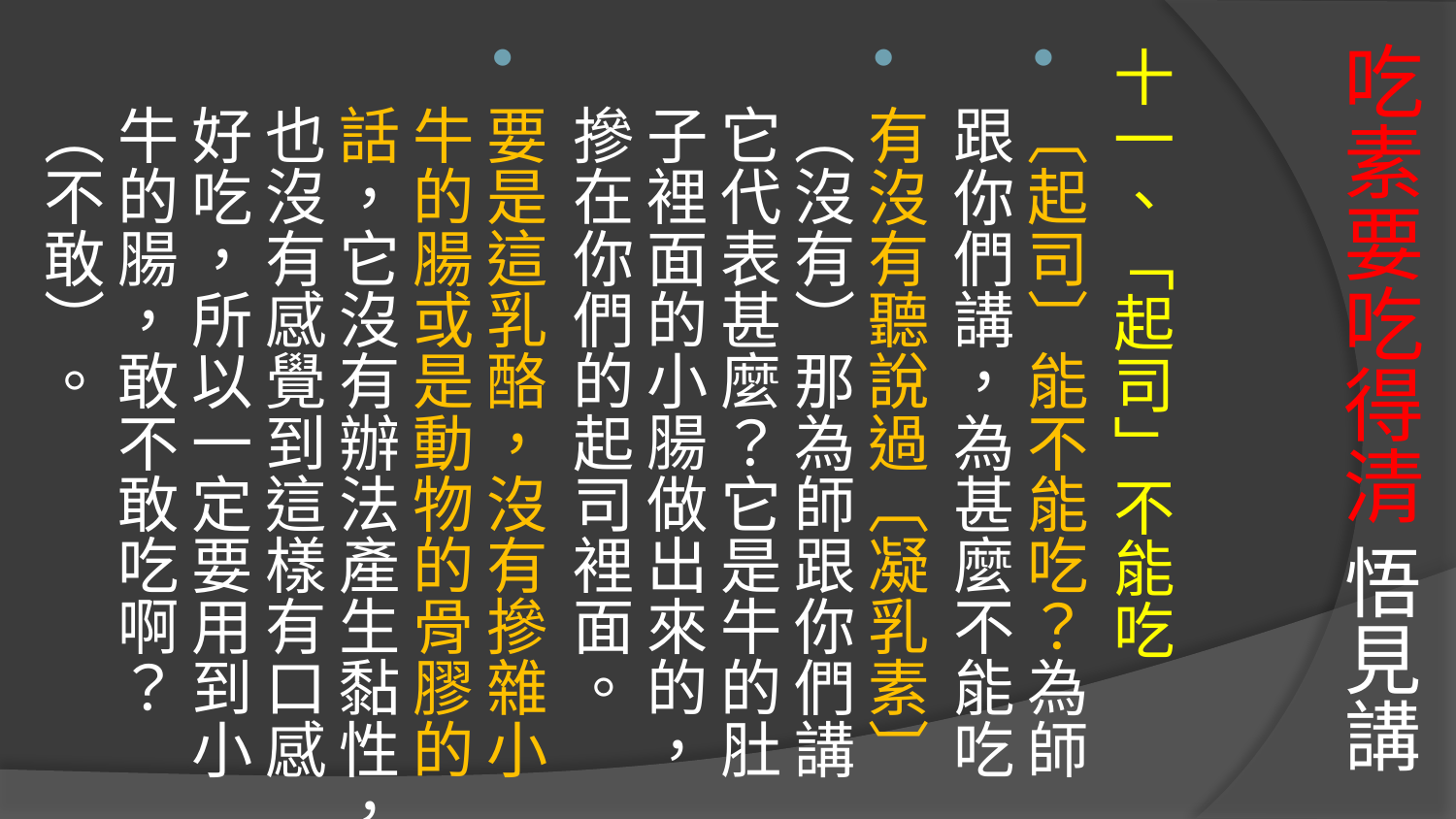

# 吃素要吃得清 悟見講
十一、「起司」不能吃
〔起司〕能不能吃？為師跟你們講，為甚麼不能吃
有沒有聽說過〔凝乳素〕（沒有）那為師跟你們講它代表甚麼？它是牛的肚子裡面的小腸做出來的，摻在你們的起司裡面。
要是這乳酪，沒有摻雜小牛的腸或是動物的骨膠的話，它沒有辦法產生黏性，也沒有感覺到這樣有口感好吃，所以一定要用到小牛的腸，敢不敢吃啊？（不敢）。